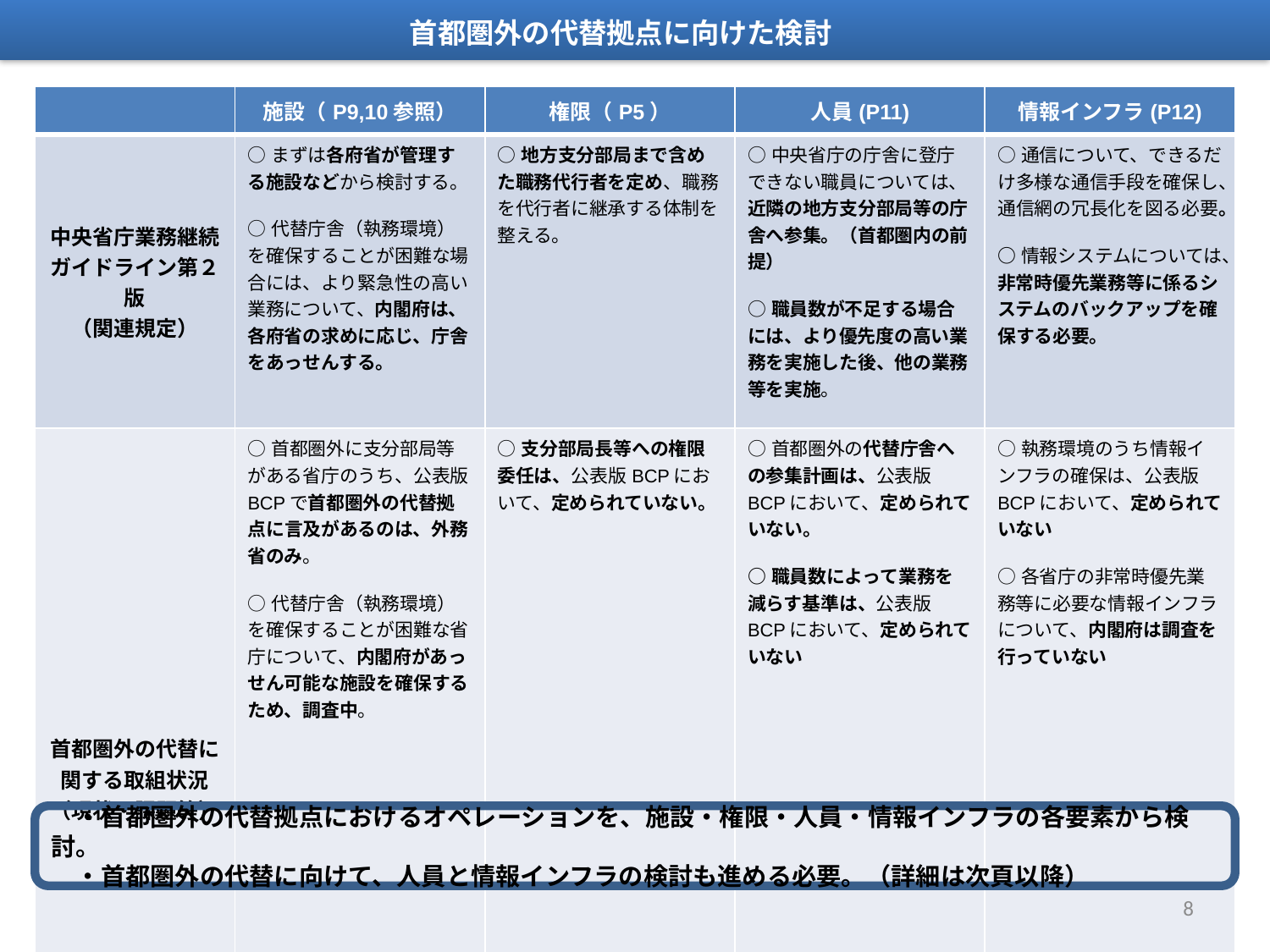

首都圏外の代替拠点に向けた検討
|  | 施設（P9,10参照） | 権限（P5） | 人員(P11) | 情報インフラ(P12) |
| --- | --- | --- | --- | --- |
| 中央省庁業務継続ガイドライン第２版 （関連規定） | ○まずは各府省が管理する施設などから検討する。 ○代替庁舎（執務環境）を確保することが困難な場合には、より緊急性の高い業務について、内閣府は、各府省の求めに応じ、庁舎をあっせんする。 | ○地方支分部局まで含めた職務代行者を定め、職務を代行者に継承する体制を整える。 | ○中央省庁の庁舎に登庁できない職員については、近隣の地方支分部局等の庁舎へ参集。（首都圏内の前提） ○職員数が不足する場合には、より優先度の高い業務を実施した後、他の業務等を実施。 | ○通信について、できるだけ多様な通信手段を確保し、通信網の冗長化を図る必要。 ○情報システムについては、非常時優先業務等に係るシステムのバックアップを確保する必要。 |
| 首都圏外の代替に関する取組状況 （現状・課題等） | ○首都圏外に支分部局等がある省庁のうち、公表版BCPで首都圏外の代替拠点に言及があるのは、外務省のみ。 ○代替庁舎（執務環境）を確保することが困難な省庁について、内閣府があっせん可能な施設を確保するため、調査中。 | ○支分部局長等への権限委任は、公表版BCPにおいて、定められていない。 | ○首都圏外の代替庁舎への参集計画は、公表版BCPにおいて、定められていない。 ○職員数によって業務を減らす基準は、公表版BCPにおいて、定められていない | ○執務環境のうち情報インフラの確保は、公表版BCPにおいて、定められていない ○各省庁の非常時優先業務等に必要な情報インフラについて、内閣府は調査を行っていない |
　・首都圏外の代替拠点におけるオペレーションを、施設・権限・人員・情報インフラの各要素から検討。
　・首都圏外の代替に向けて、人員と情報インフラの検討も進める必要。（詳細は次頁以降）
8